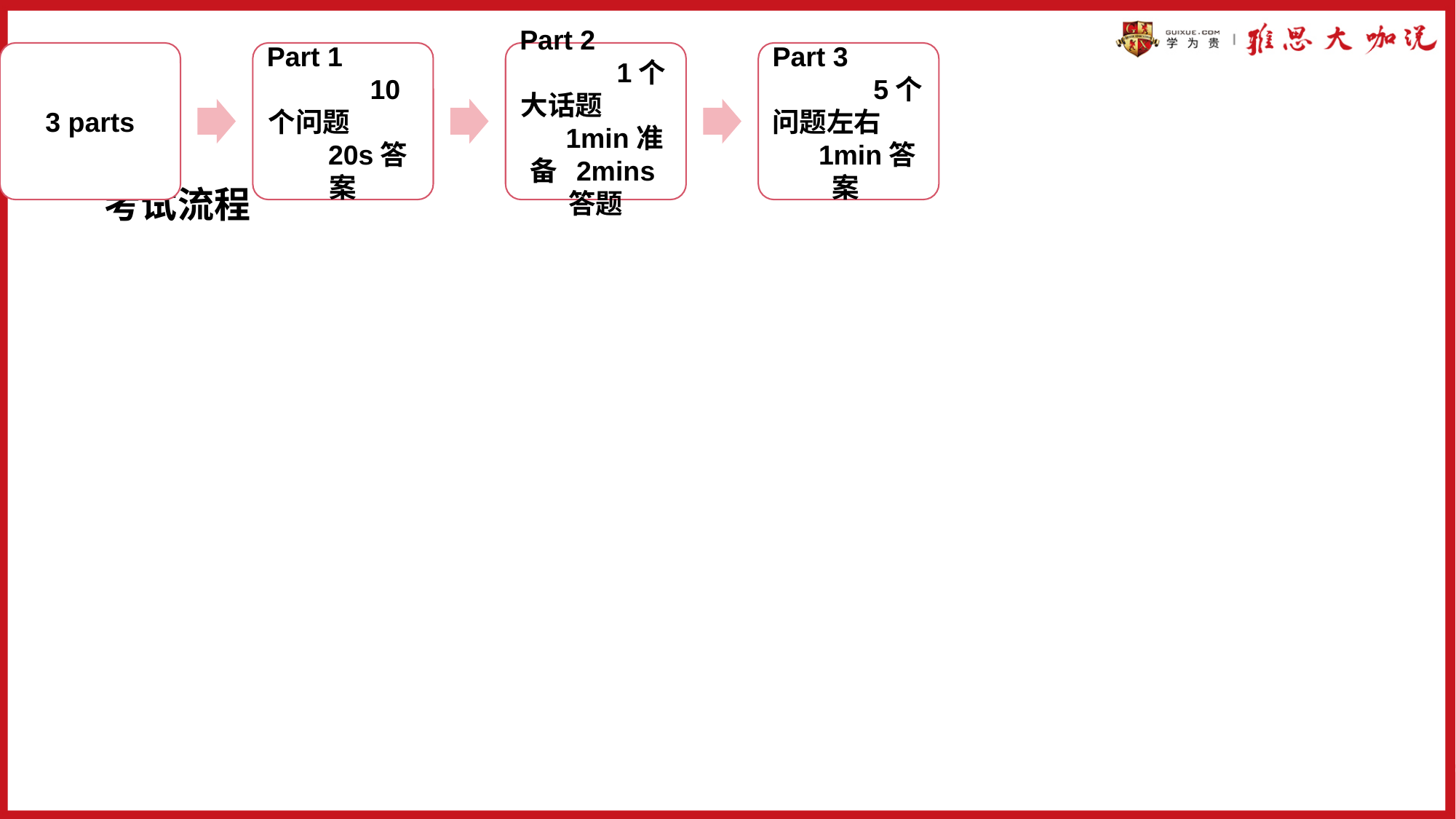

考试流程
3 parts

Part 1                       10个问题                   20s答案

Part 2                       1个大话题                 1min准备  2mins答题

Part 3                        5个问题左右             1min答案